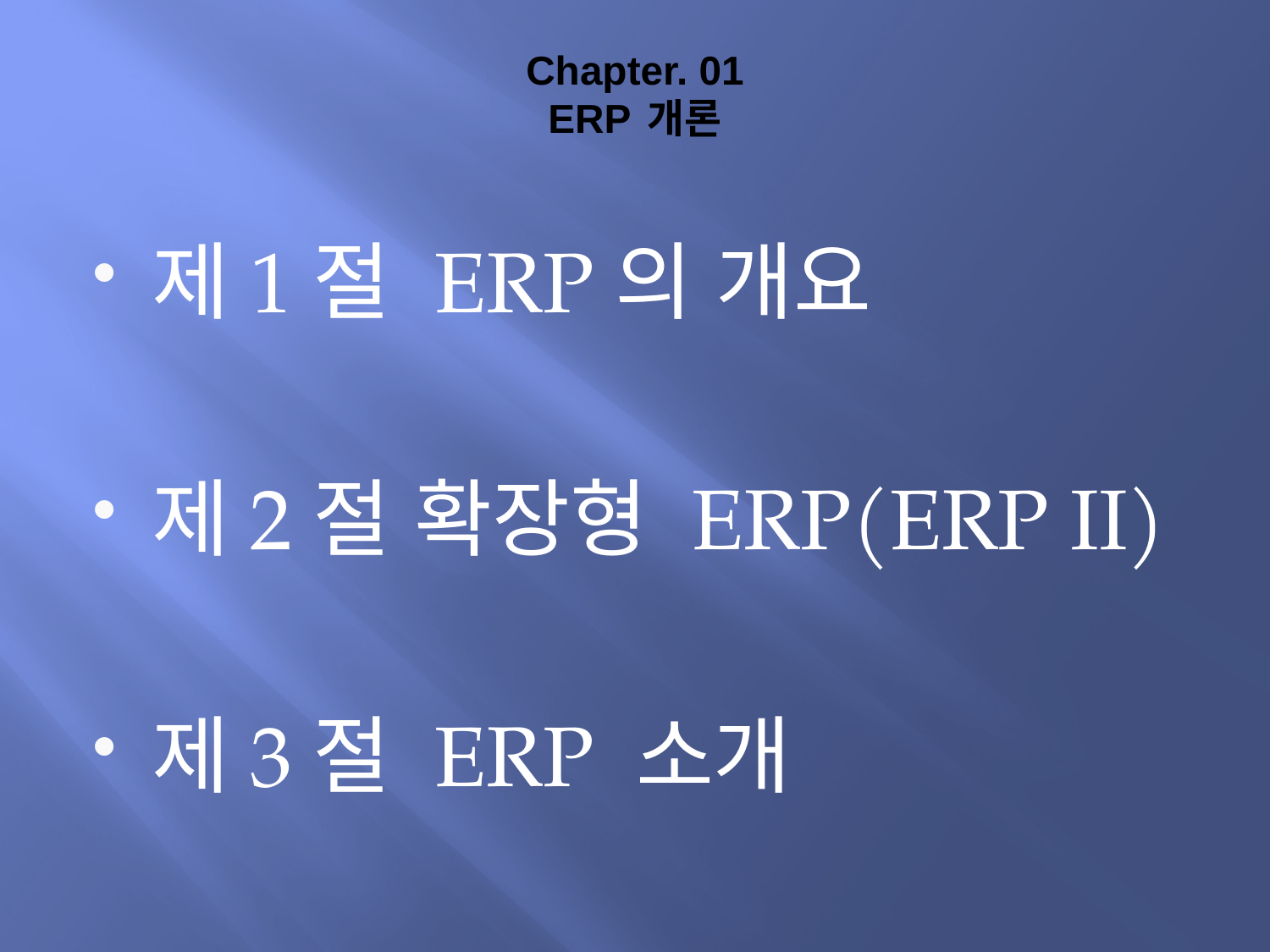

# Chapter. 01 ERP 개론
제1절 ERP의 개요

제2절 확장형 ERP(ERP II)

제3절 ERP 소개